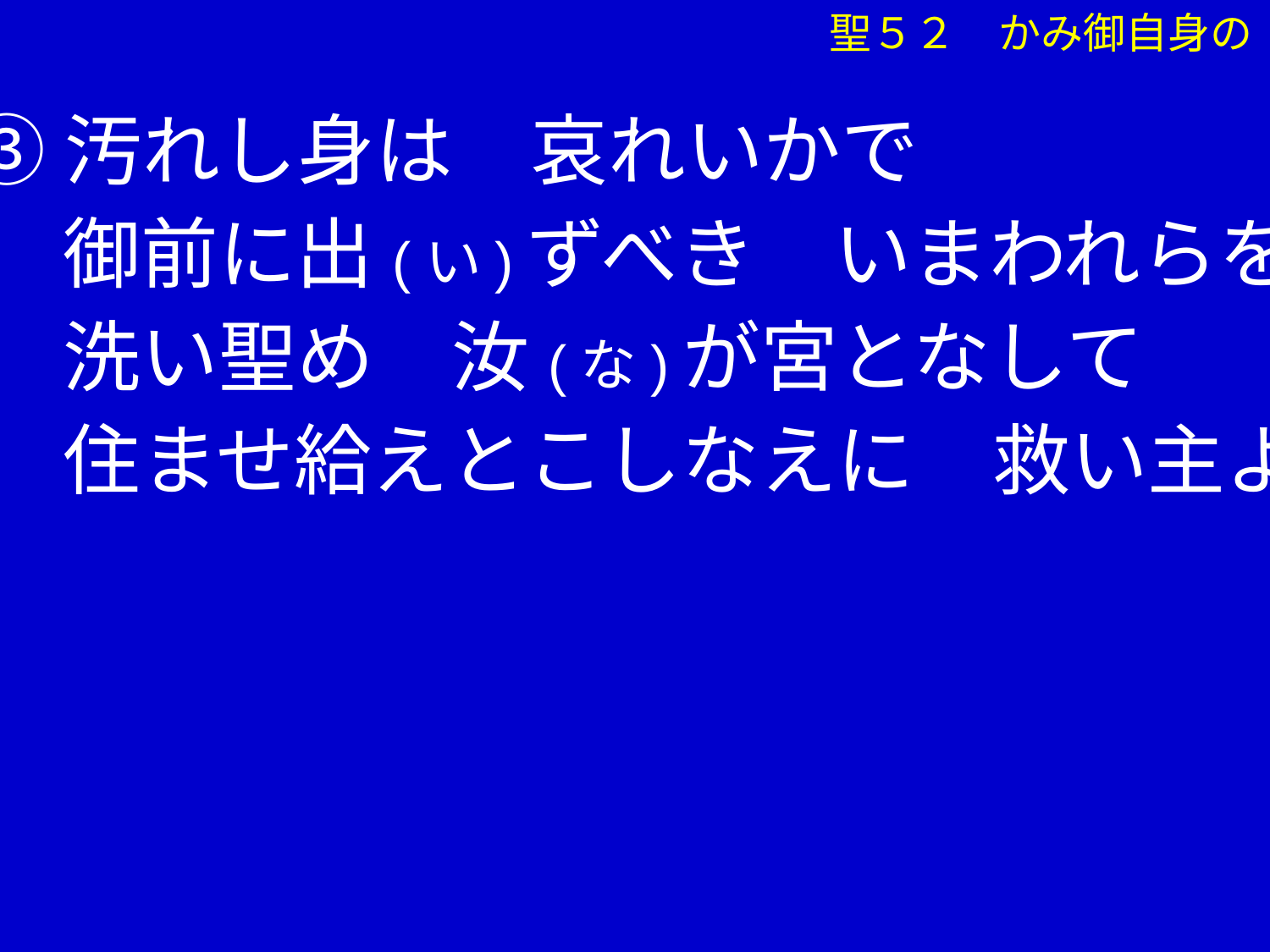

③汚れし身は　哀れいかで
　 御前に出(い)ずべき　いまわれらを
　 洗い聖め　汝(な)が宮となして
　 住ませ給えとこしなえに　救い主よ
聖５２　かみ御自身の